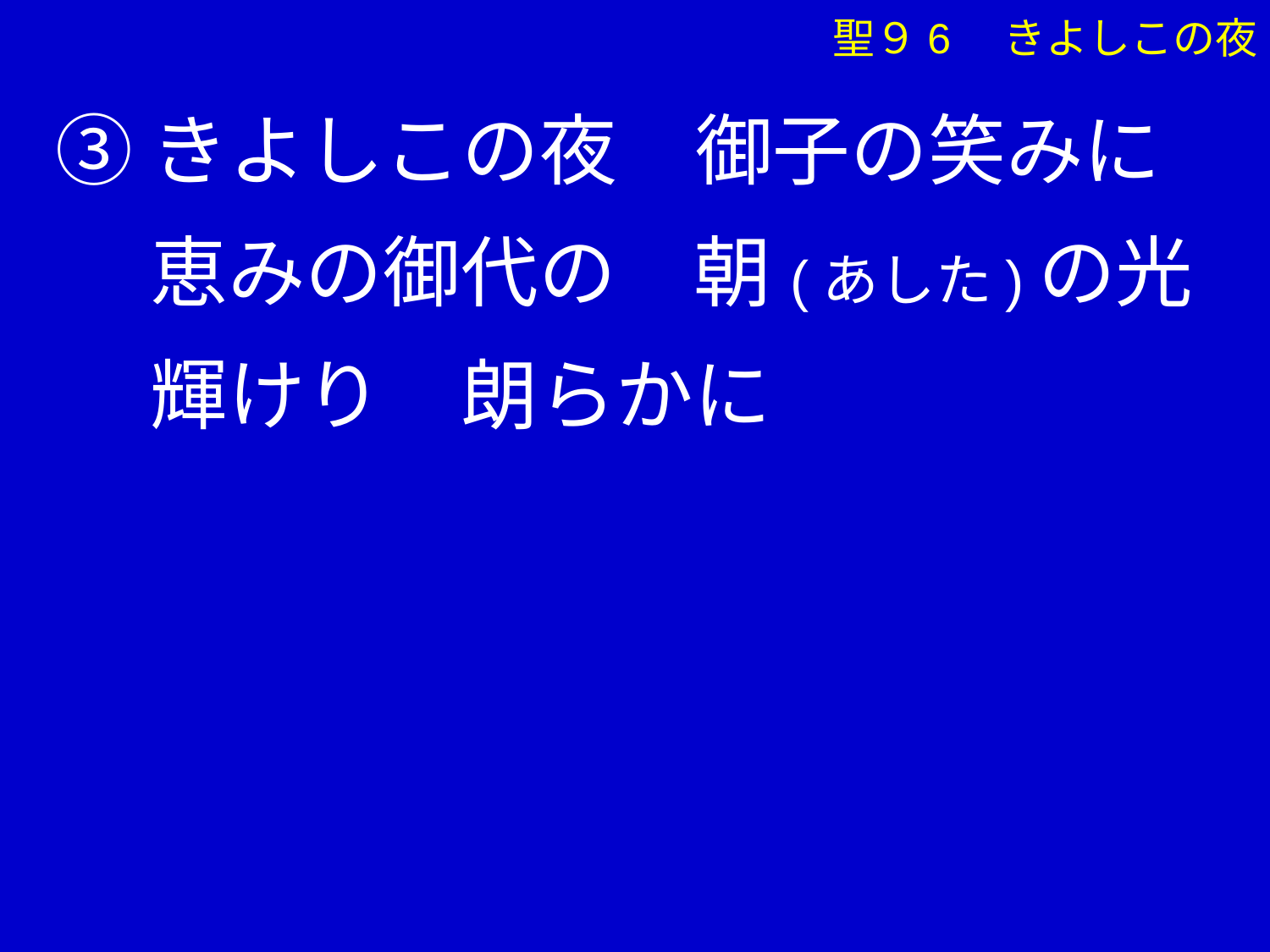

③きよしこの夜　御子の笑みに
　 恵みの御代の　朝(あした)の光
　 輝けり　朗らかに

聖９6　きよしこの夜